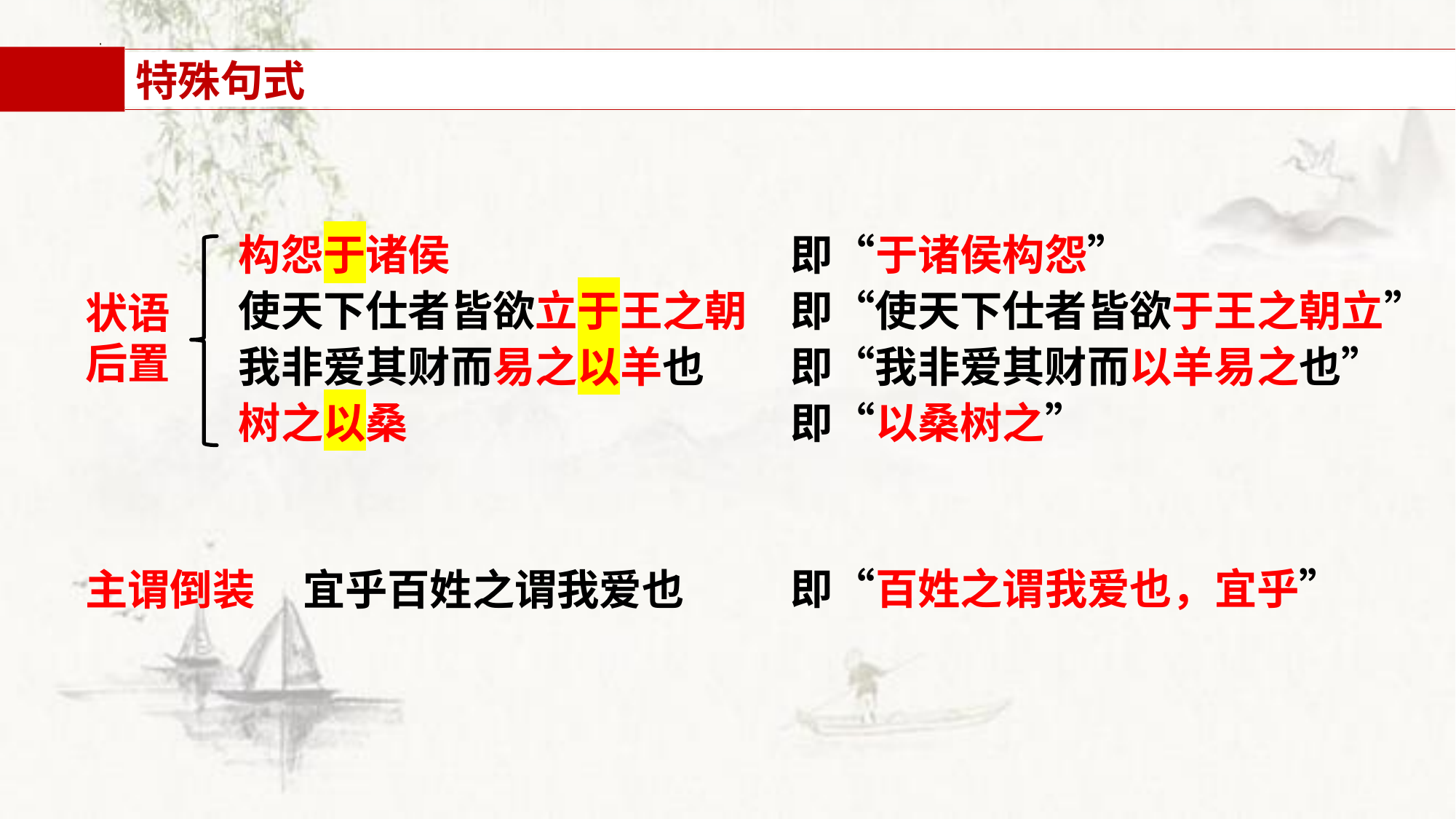

特殊句式
即“于诸侯构怨”
即“使天下仕者皆欲于王之朝立”
即“我非爱其财而以羊易之也”
即“以桑树之”

构怨于诸侯
使天下仕者皆欲立于王之朝
我非爱其财而易之以羊也
树之以桑
子路、曾皙、冉有、公西华侍坐

状语后置
主谓倒装
宜乎百姓之谓我爱也
即“百姓之谓我爱也，宜乎”